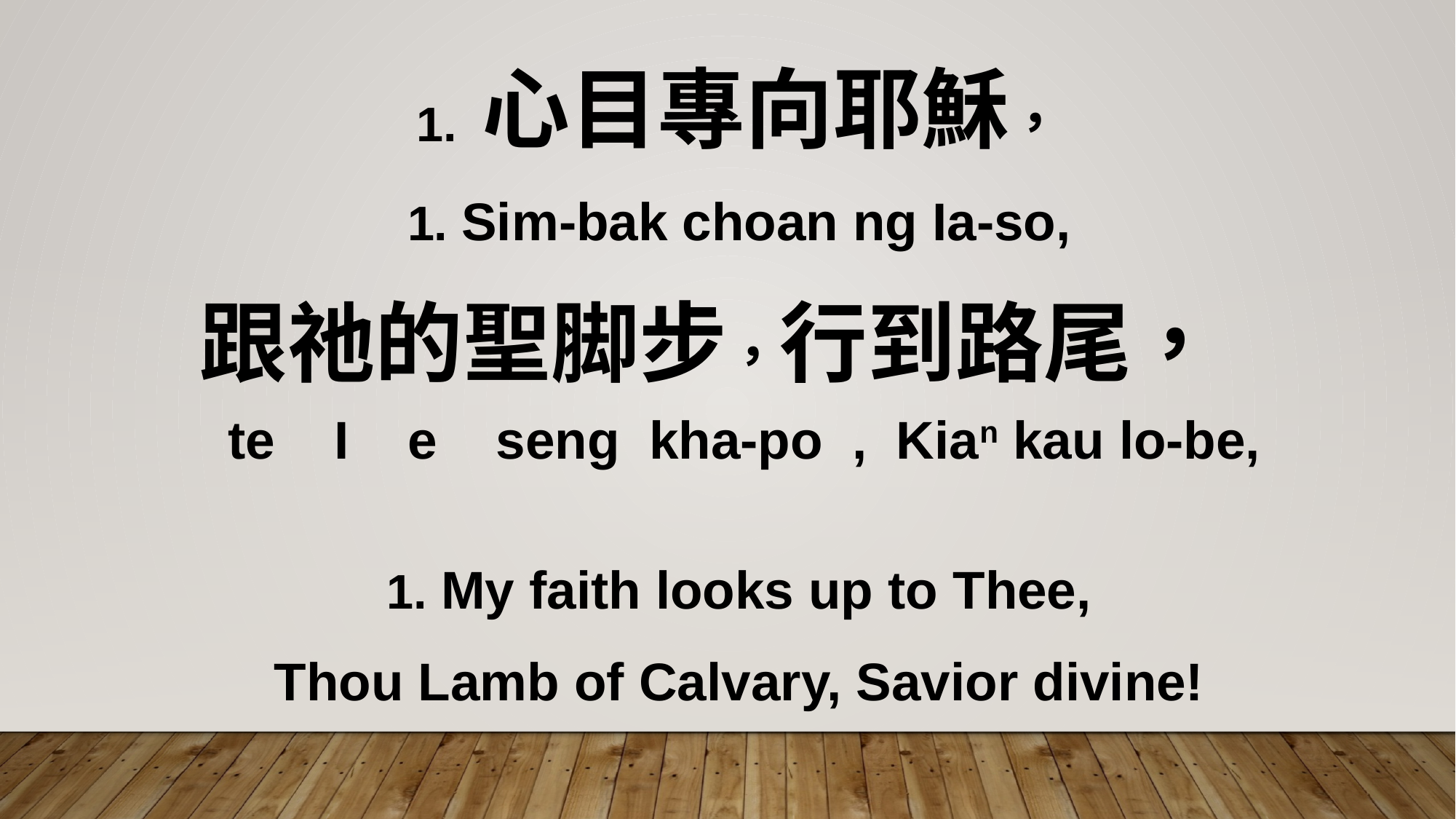

1. 心目專向耶穌，
1. Sim-bak choan ng Ia-so,
跟祂的聖脚步，行到路尾，       te    I    e    seng  kha-po  ,  Kian kau lo-be,

1. My faith looks up to Thee,
Thou Lamb of Calvary, Savior divine!